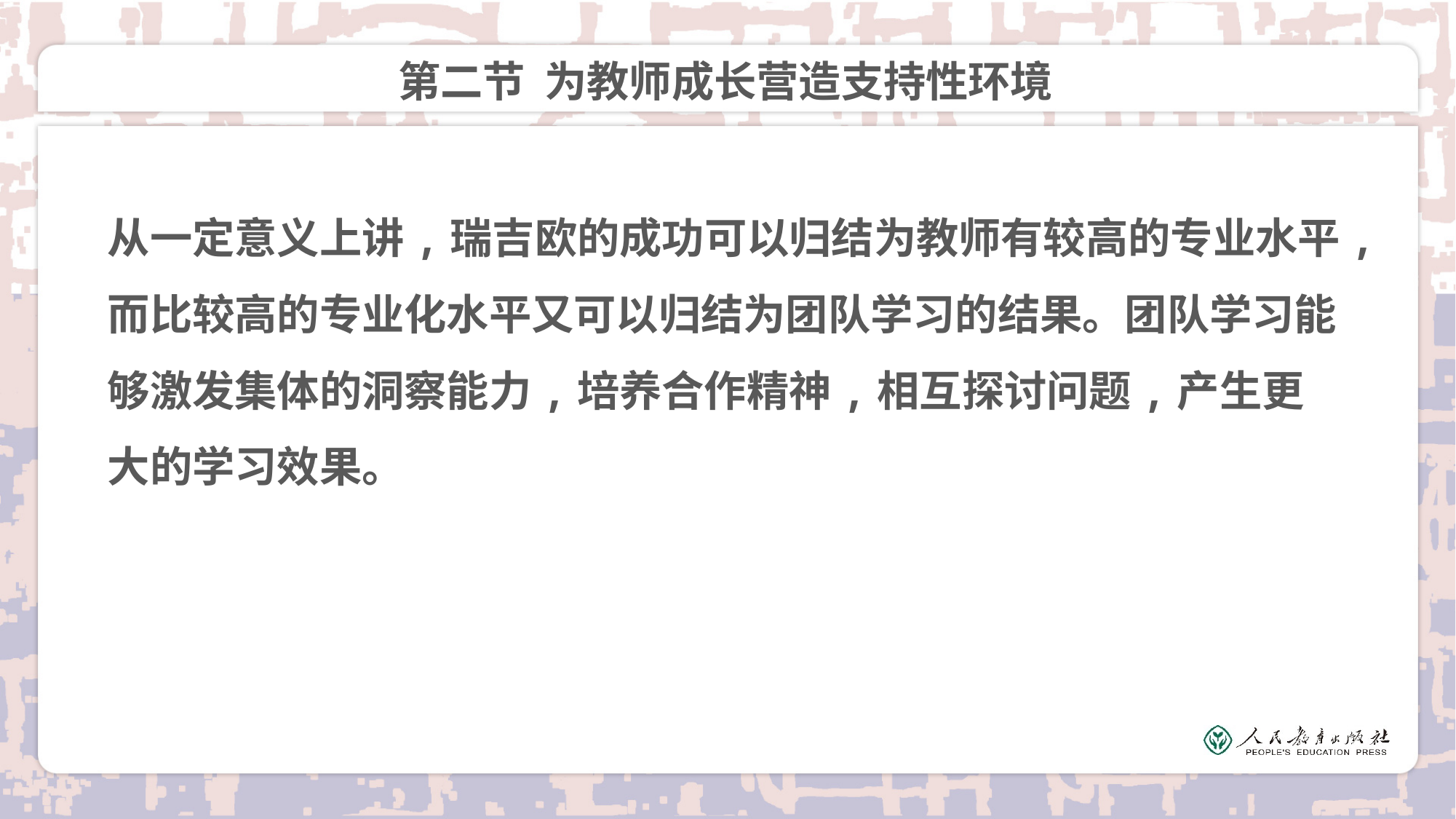

# 第二节  为教师成长营造支持性环境
从一定意义上讲,瑞吉欧的成功可以归结为教师有较高的专业水平,而比较高的专业化水平又可以归结为团队学习的结果。团队学习能够激发集体的洞察能力,培养合作精神,相互探讨问题,产生更大的学习效果。